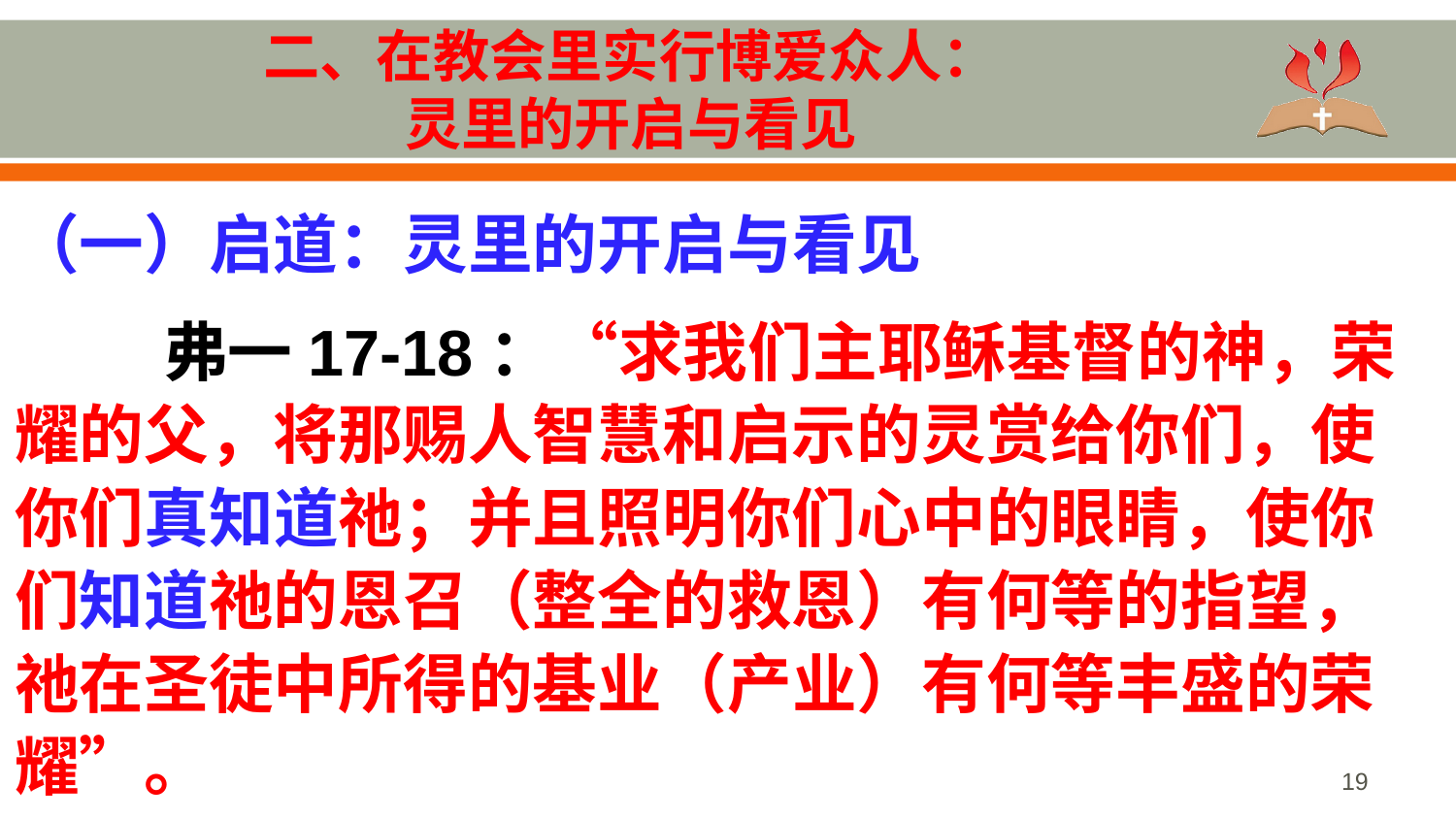

# 二、在教会里实行博爱众人： 灵里的开启与看见
（一）启道：灵里的开启与看见
         弗一17-18：“求我们主耶稣基督的神，荣耀的父，将那赐人智慧和启示的灵赏给你们，使你们真知道祂；并且照明你们心中的眼睛，使你们知道祂的恩召（整全的救恩）有何等的指望，祂在圣徒中所得的基业（产业）有何等丰盛的荣耀”。

19